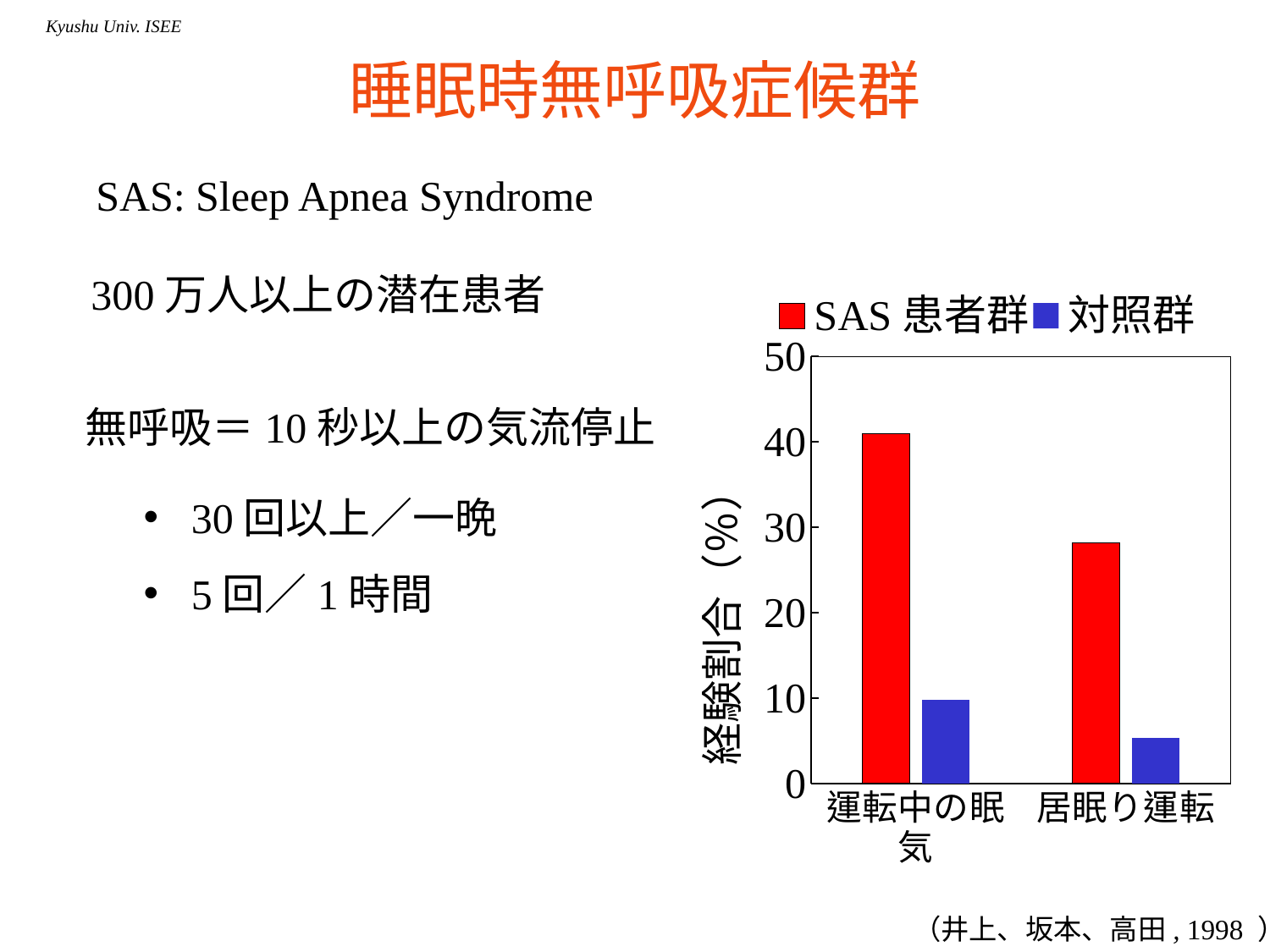

# 睡眠時無呼吸症候群
SAS: Sleep Apnea Syndrome
300万人以上の潜在患者

### Chart

| Category | SAS患者群 | 対照群 |
|---|---|---|
| 運転中の眠気 | 40.9 | 9.8 |
| 居眠り運転 | 28.2 | 5.3 |
無呼吸＝10秒以上の気流停止
30回以上／一晩
5回／1時間
（井上、坂本、高田, 1998 ）